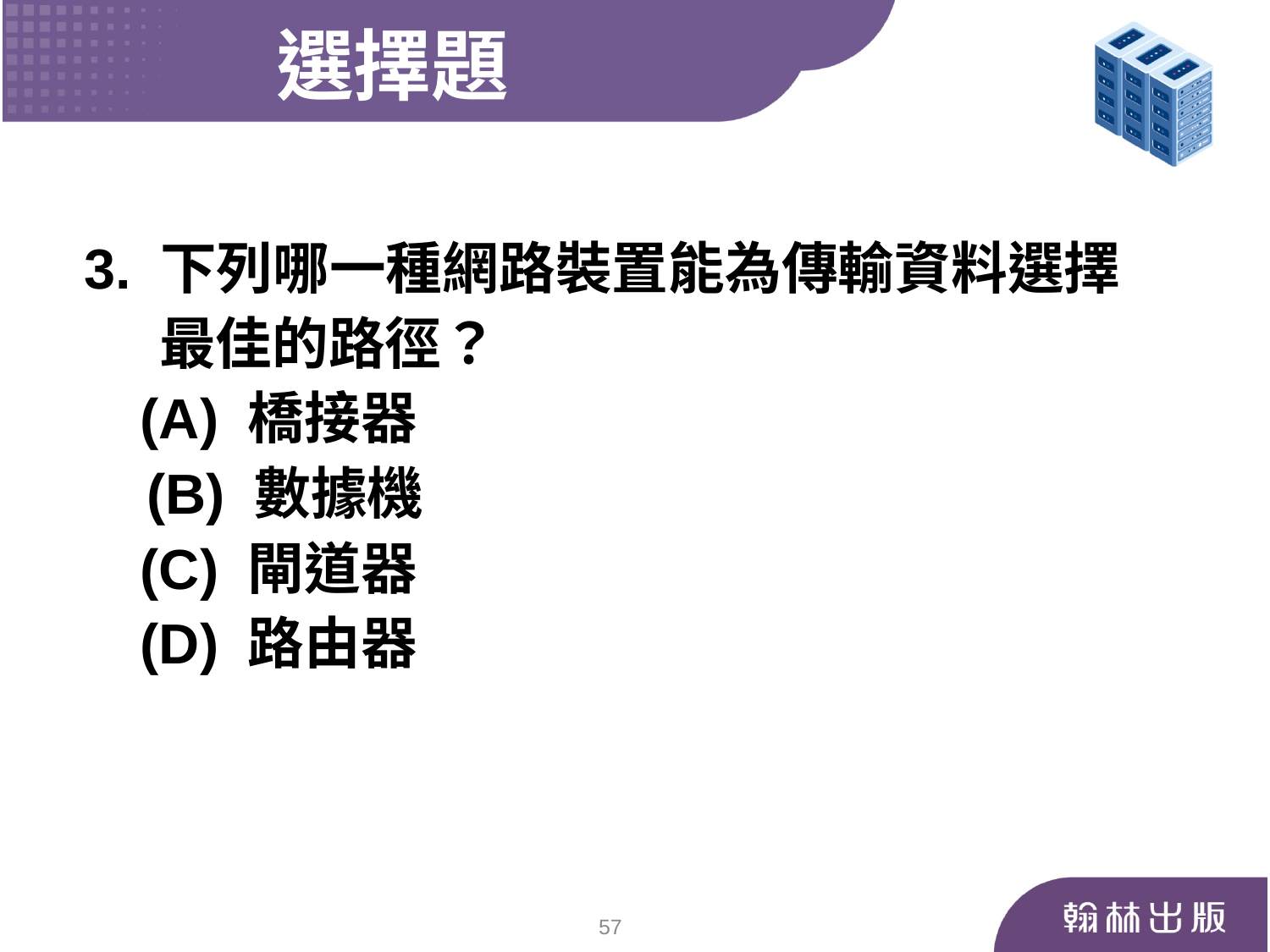

選擇題
 3. 下列哪一種網路裝置能為傳輸資料選擇
      最佳的路徑？
	   (A) 橋接器
     (B) 數據機
	   (C) 閘道器
	   (D) 路由器
57